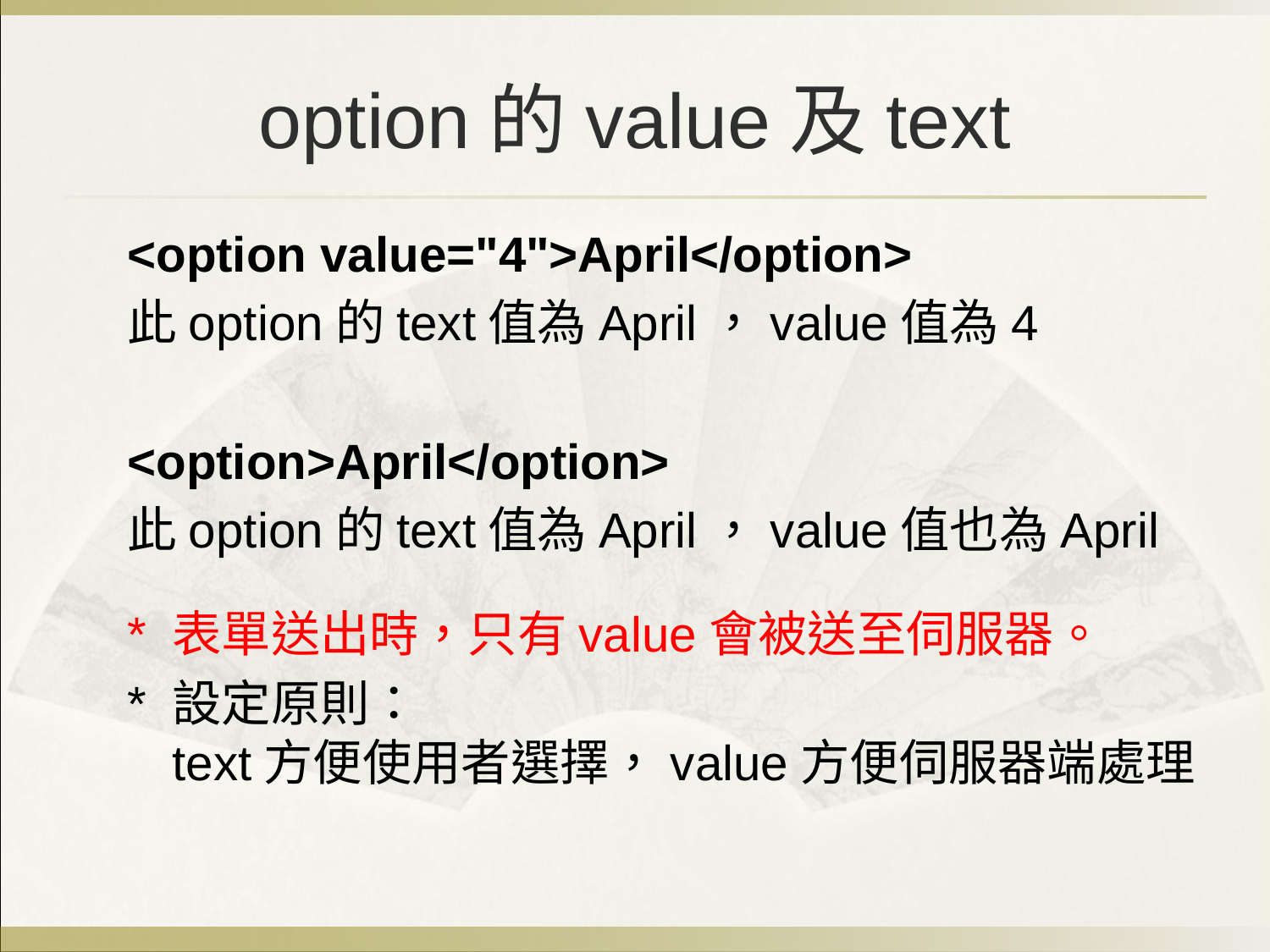

# option的value及text
<option value="4">April</option>
此option的text值為April，value值為4

<option>April</option>
此option的text值為April，value值也為April

* 表單送出時，只有value會被送至伺服器。
* 設定原則：
   text方便使用者選擇，value方便伺服器端處理